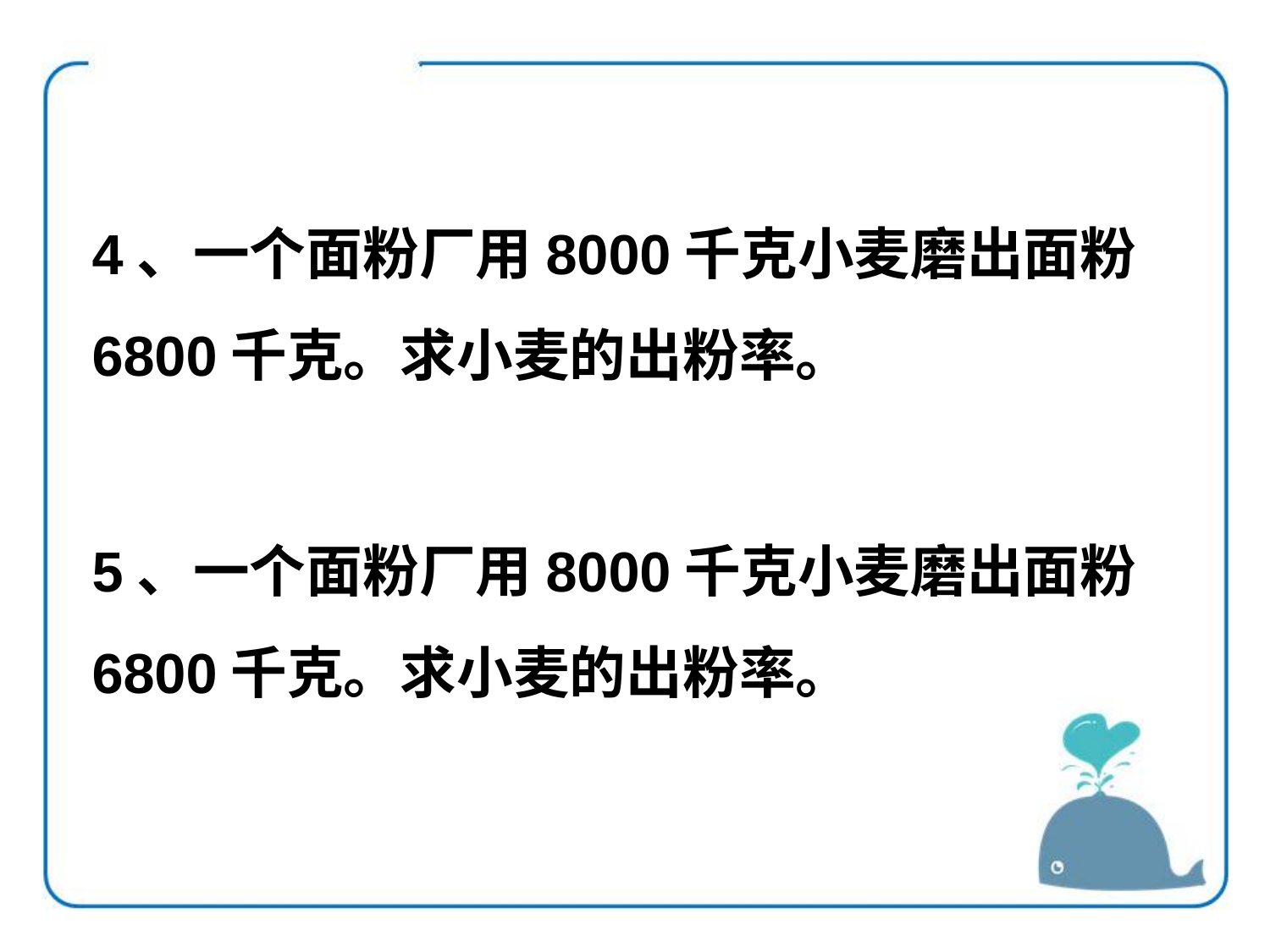

4、一个面粉厂用8000千克小麦磨出面粉6800千克。求小麦的出粉率。
5、一个面粉厂用8000千克小麦磨出面粉6800千克。求小麦的出粉率。